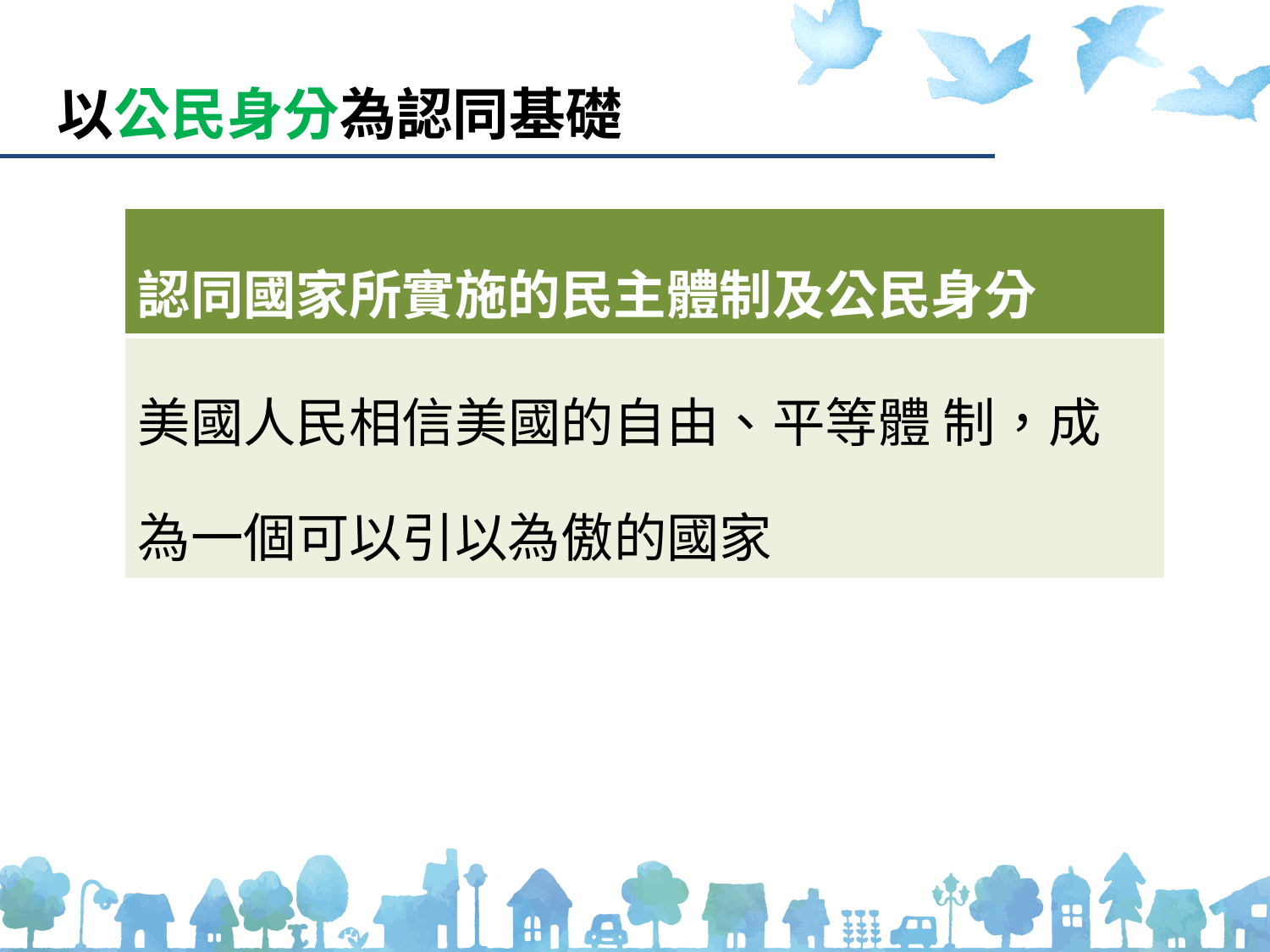

以公民身分為認同基礎
| 認同國家所實施的民主體制及公民身分 |
| --- |
| 美國人民相信美國的自由、平等體 制，成為一個可以引以為傲的國家 |